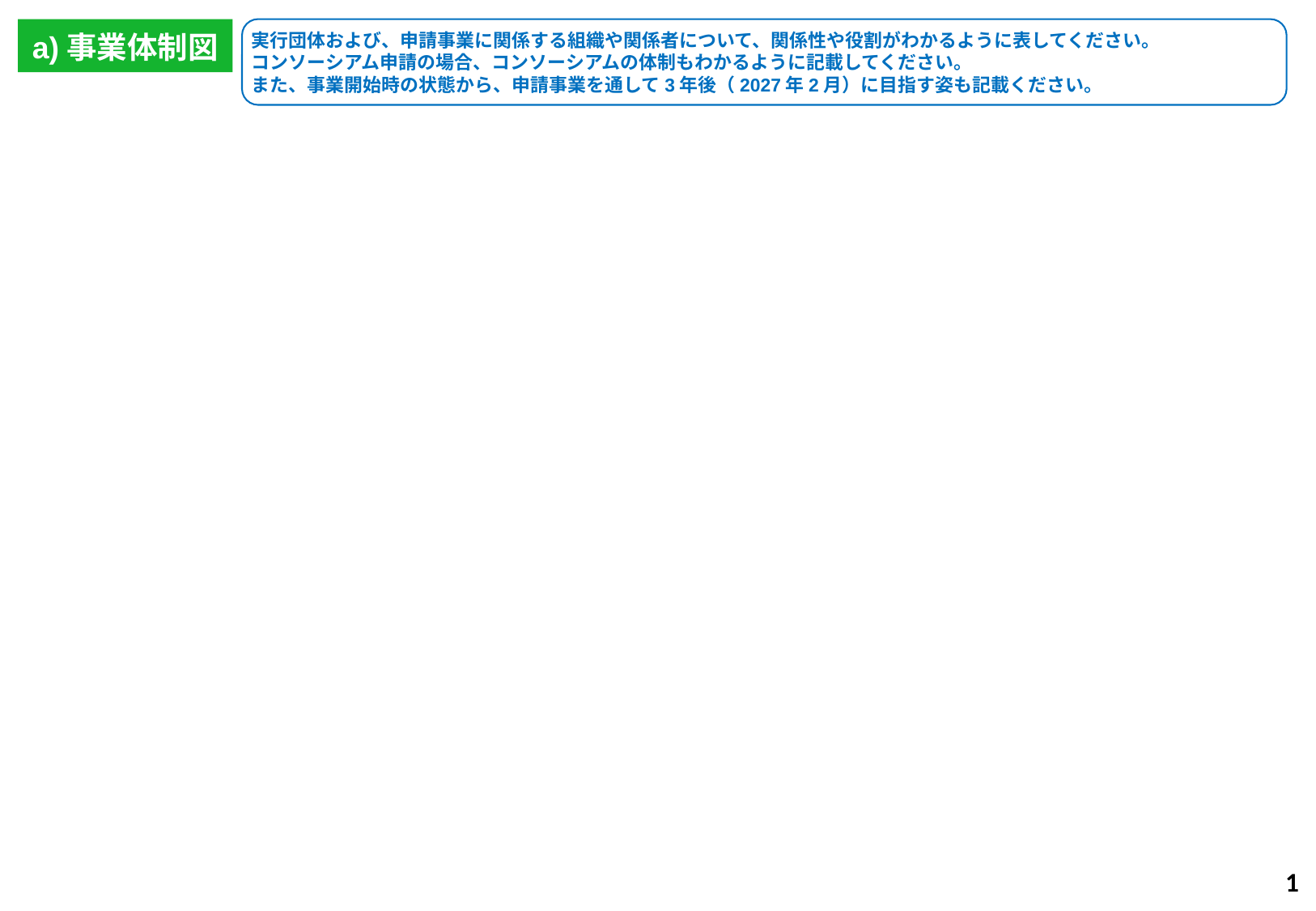

a)事業体制図
実行団体および、申請事業に関係する組織や関係者について、関係性や役割がわかるように表してください。
コンソーシアム申請の場合、コンソーシアムの体制もわかるように記載してください。
また、事業開始時の状態から、申請事業を通して3年後（2027年2月）に目指す姿も記載ください。
1